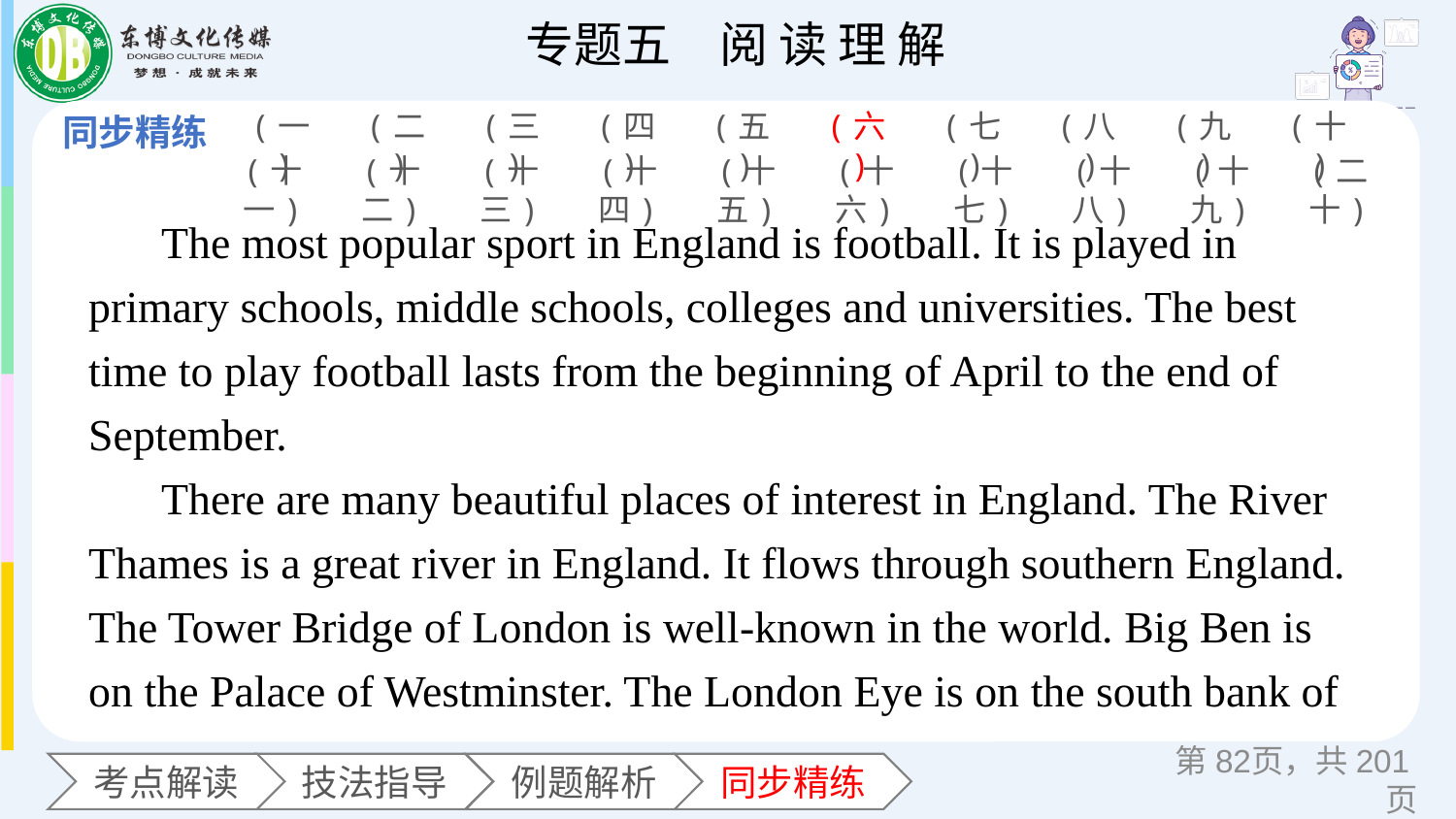

(一)
(二)
(三)
(四)
(五)
(六)
(七)
(八)
(九)
(十)
(十一)
(十二)
(十三)
(十四)
(十五)
(十六)
(十七)
(十八)
(十九)
(二十)
The most popular sport in England is football. It is played in primary schools, middle schools, colleges and universities. The best time to play football lasts from the beginning of April to the end of September.
There are many beautiful places of interest in England. The River Thames is a great river in England. It flows through southern England. The Tower Bridge of London is well-known in the world. Big Ben is on the Palace of Westminster. The London Eye is on the south bank of
第82页，共201页